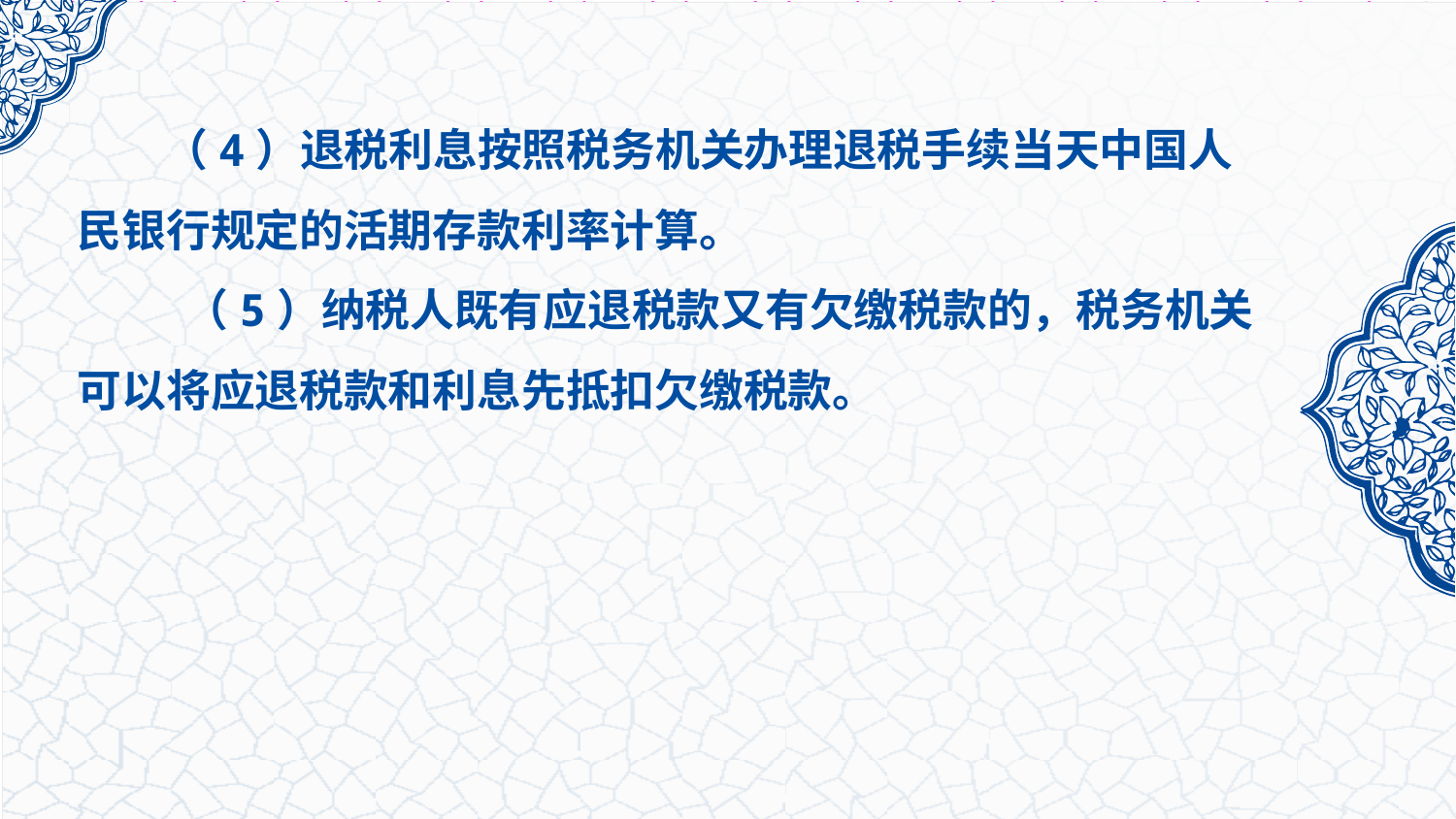

（4）退税利息按照税务机关办理退税手续当天中国人民银行规定的活期存款利率计算。
 （5）纳税人既有应退税款又有欠缴税款的，税务机关可以将应退税款和利息先抵扣欠缴税款。